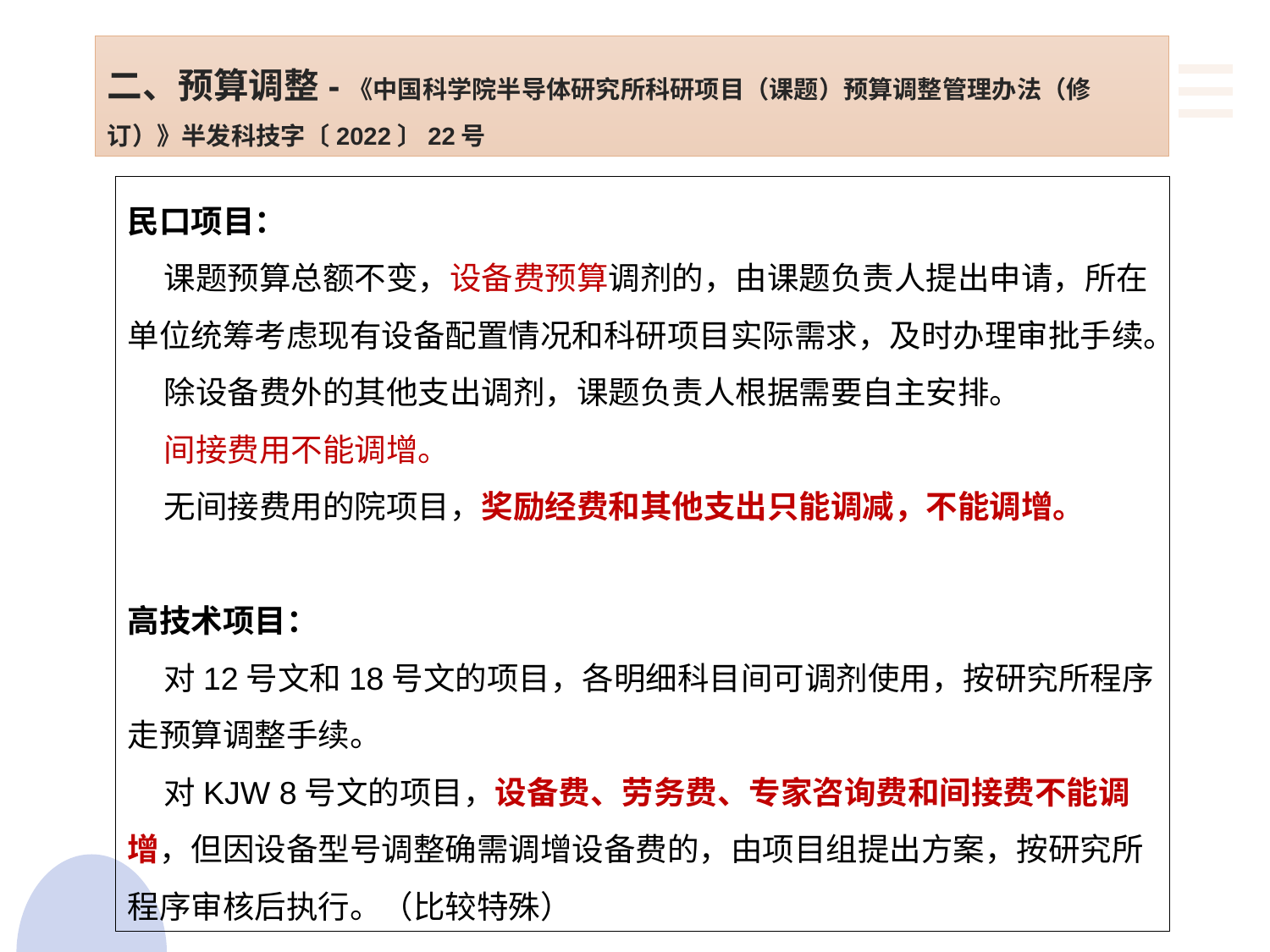

二、预算调整-《中国科学院半导体研究所科研项目（课题）预算调整管理办法（修订）》半发科技字〔2022〕22号
民口项目：
    课题预算总额不变，设备费预算调剂的，由课题负责人提出申请，所在单位统筹考虑现有设备配置情况和科研项目实际需求，及时办理审批手续。
    除设备费外的其他支出调剂，课题负责人根据需要自主安排。
    间接费用不能调增。
    无间接费用的院项目，奖励经费和其他支出只能调减，不能调增。

高技术项目：
    对12号文和18号文的项目，各明细科目间可调剂使用，按研究所程序走预算调整手续。
    对KJW 8号文的项目，设备费、劳务费、专家咨询费和间接费不能调增，但因设备型号调整确需调增设备费的，由项目组提出方案，按研究所程序审核后执行。（比较特殊）